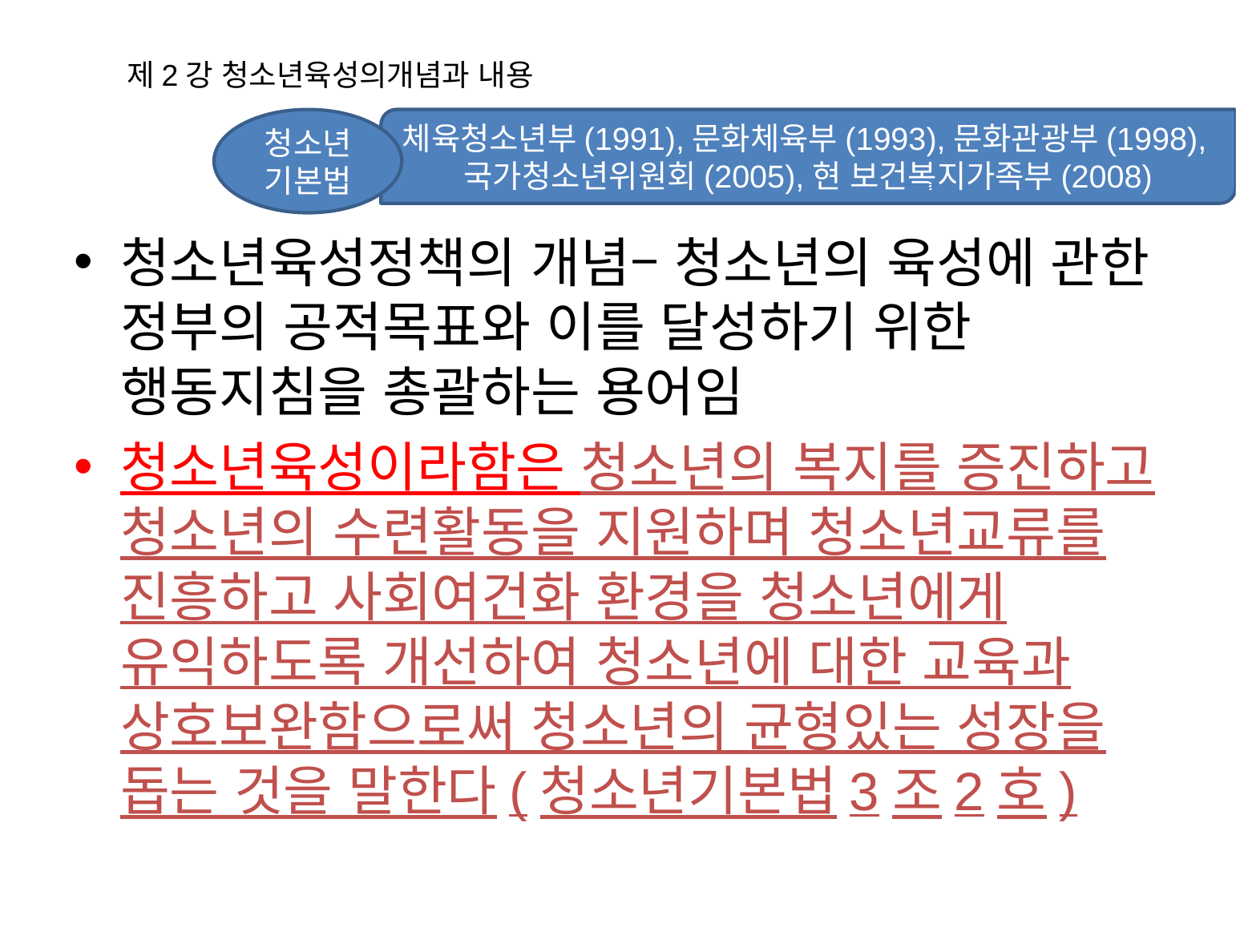

# 제2강 청소년육성의개념과 내용
청소년기본법
체육청소년부(1991),문화체육부(1993),문화관광부(1998),국가청소년위원회(2005),현 보건복지가족부(2008)
청소년육성정책의 개념– 청소년의 육성에 관한 정부의 공적목표와 이를 달성하기 위한 행동지침을 총괄하는 용어임
청소년육성이라함은 청소년의 복지를 증진하고 청소년의 수련활동을 지원하며 청소년교류를 진흥하고 사회여건화 환경을 청소년에게 유익하도록 개선하여 청소년에 대한 교육과 상호보완함으로써 청소년의 균형있는 성장을 돕는 것을 말한다(청소년기본법3조2호)